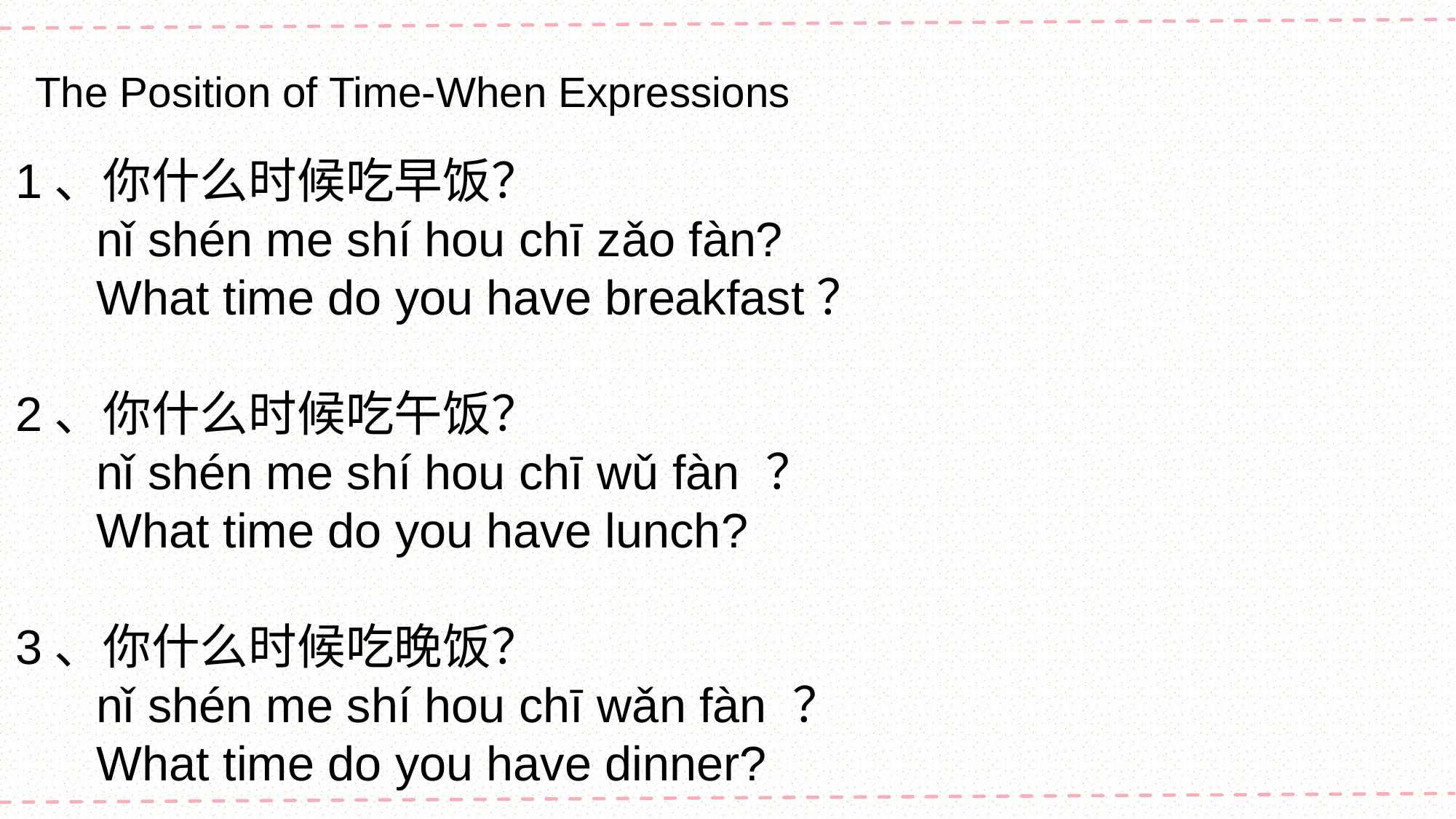

The Position of Time-When Expressions

1、你什么时候吃早饭？
      nǐ shén me shí hou chī zǎo fàn?
      What time do you have breakfast？

2、你什么时候吃午饭？
      nǐ shén me shí hou chī wǔ fàn ？
      What time do you have lunch?

3、你什么时候吃晚饭？
      nǐ shén me shí hou chī wǎn fàn ？
      What time do you have dinner?